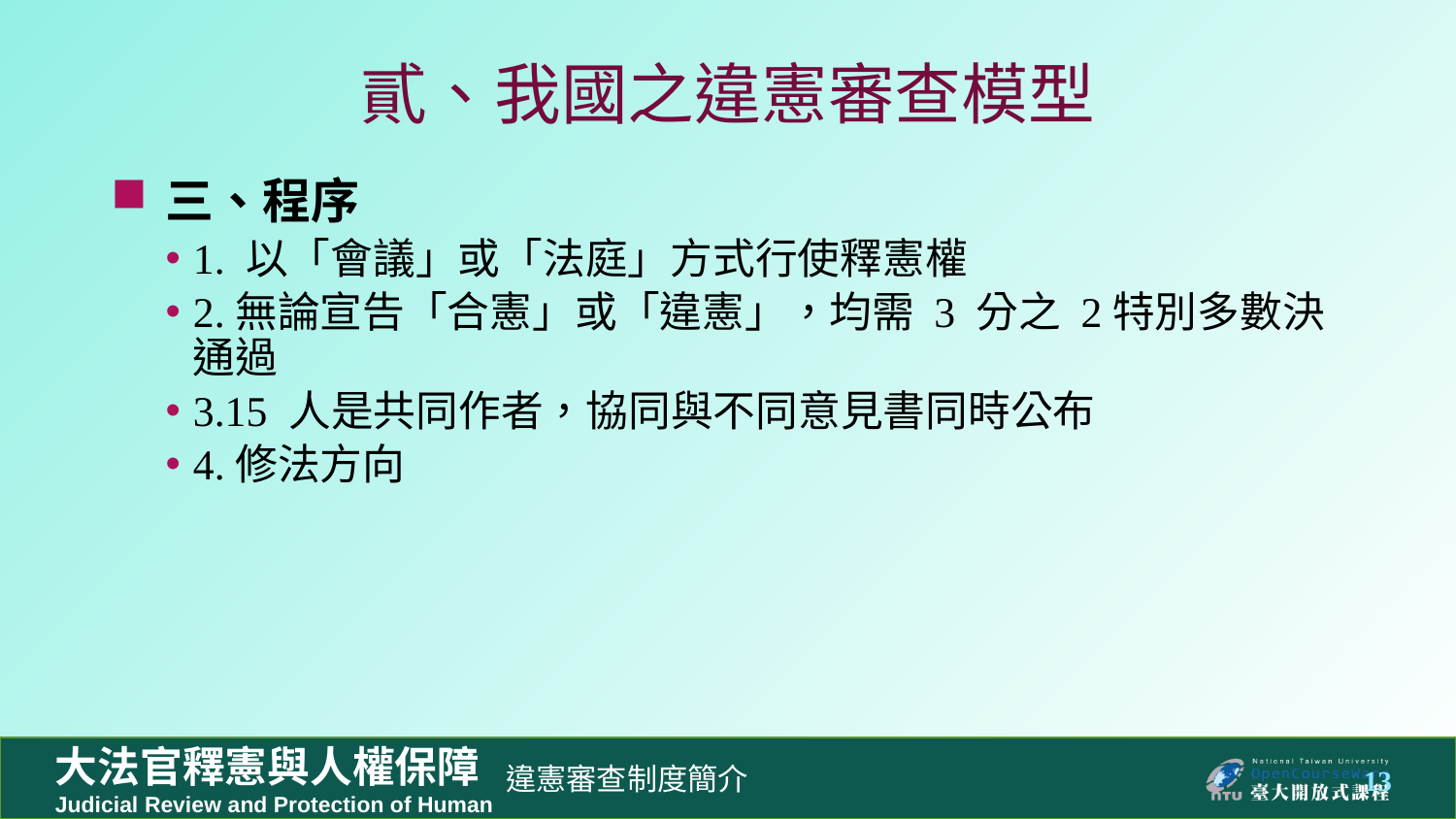

# 貳、我國之違憲審查模型
三、程序
1. 以「會議」或「法庭」方式行使釋憲權
2.無論宣告「合憲」或「違憲」，均需 3 分之 2特別多數決通過
3.15 人是共同作者，協同與不同意見書同時公布
4.修法方向